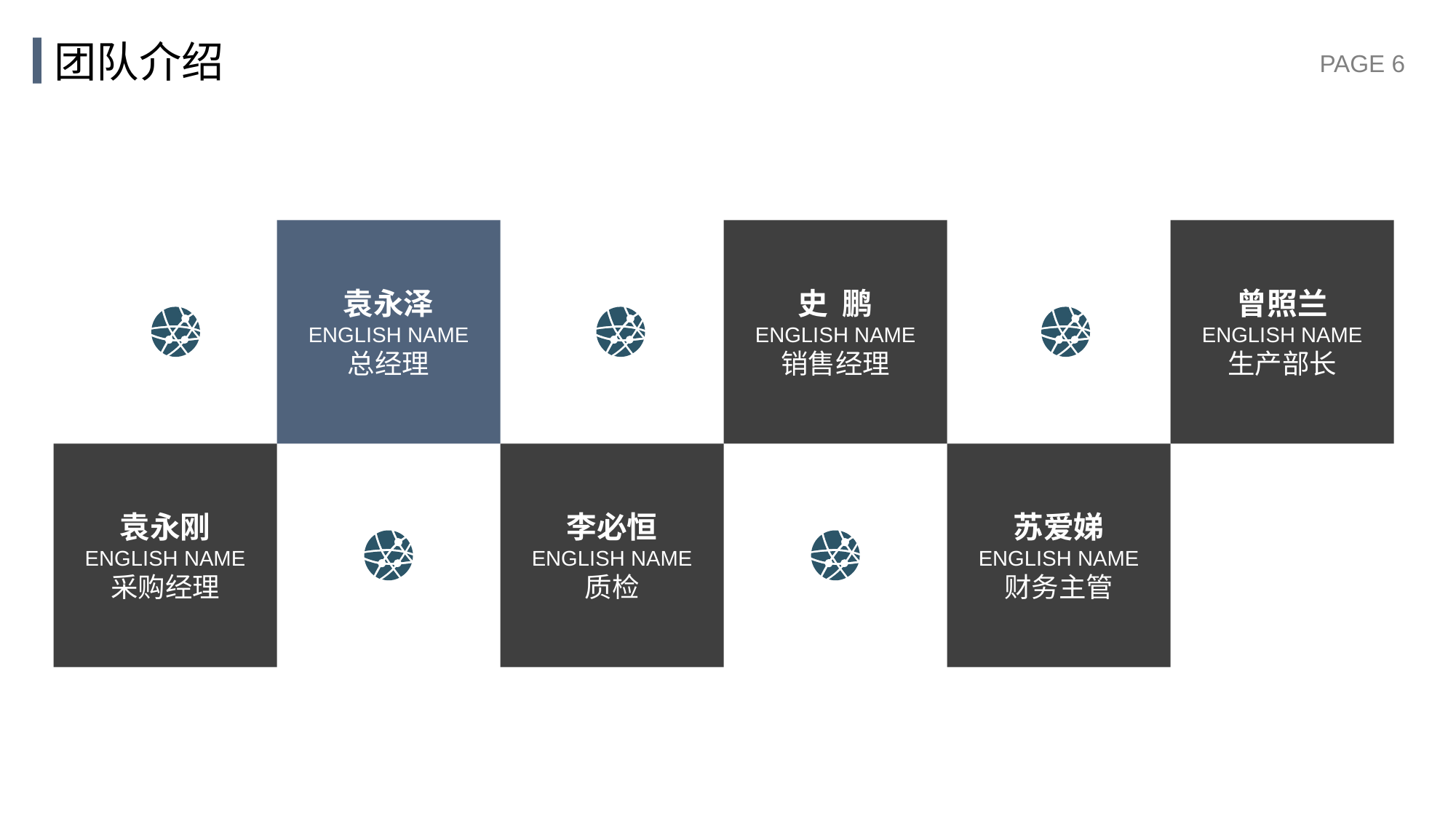

# 团队介绍
袁永泽
ENGLISH NAME
总经理
史  鹏
ENGLISH NAME
销售经理
曾照兰
ENGLISH NAME
生产部长

袁永刚
ENGLISH NAME
采购经理
李必恒
ENGLISH NAME
质检
苏爱娣
ENGLISH NAME
财务主管